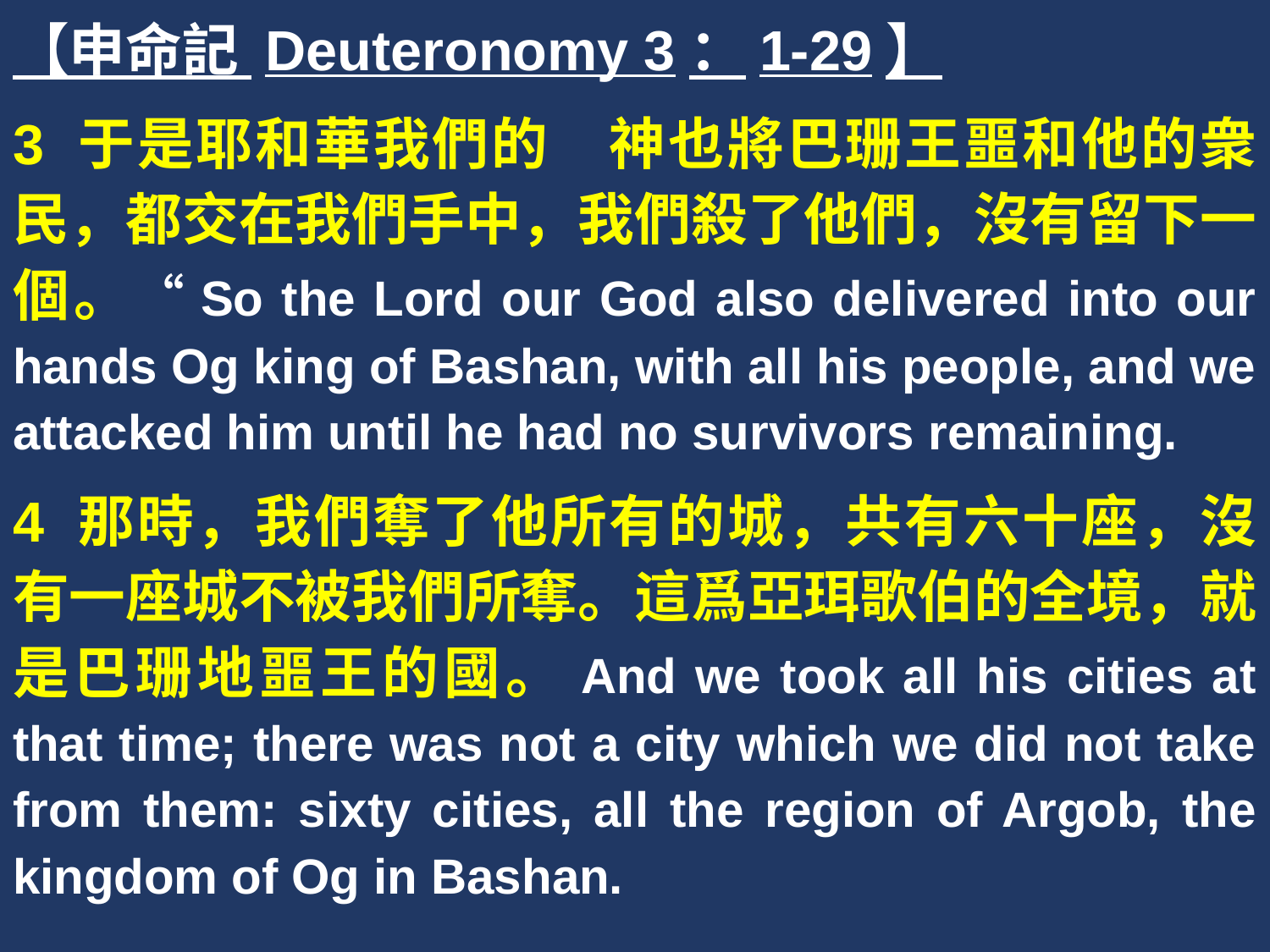

【申命記 Deuteronomy 3：1-29】
3 于是耶和華我們的　神也將巴珊王噩和他的衆民，都交在我們手中，我們殺了他們，沒有留下一個。“So the Lord our God also delivered into our hands Og king of Bashan, with all his people, and we attacked him until he had no survivors remaining.
4 那時，我們奪了他所有的城，共有六十座，沒有一座城不被我們所奪。這爲亞珥歌伯的全境，就是巴珊地噩王的國。And we took all his cities at that time; there was not a city which we did not take from them: sixty cities, all the region of Argob, the kingdom of Og in Bashan.